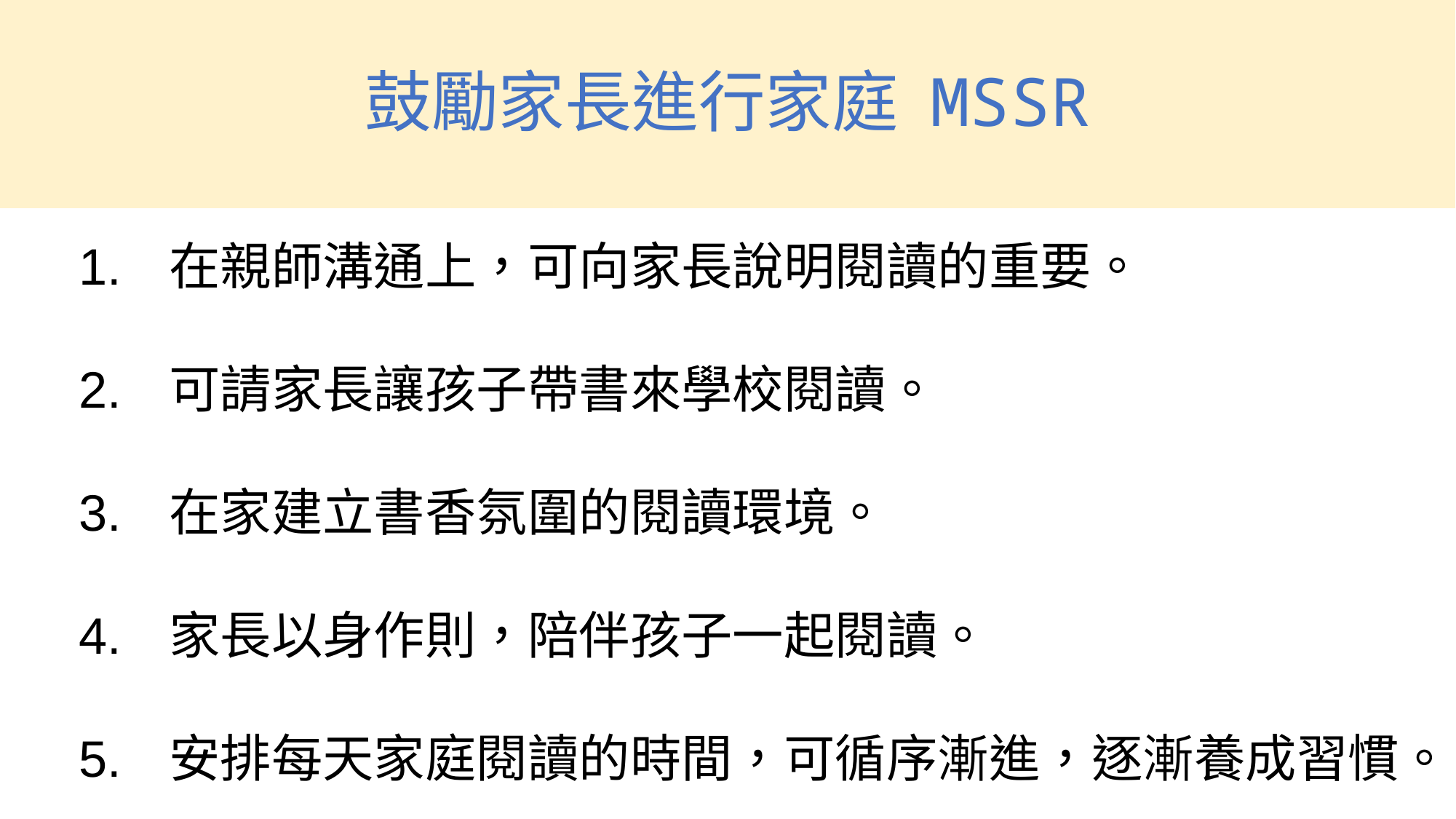

# 鼓勵家長進行家庭 MSSR
在親師溝通上，可向家長說明閱讀的重要。
可請家長讓孩子帶書來學校閱讀。
在家建立書香氛圍的閱讀環境。
家長以身作則，陪伴孩子一起閱讀。
安排每天家庭閱讀的時間，可循序漸進，逐漸養成習慣。